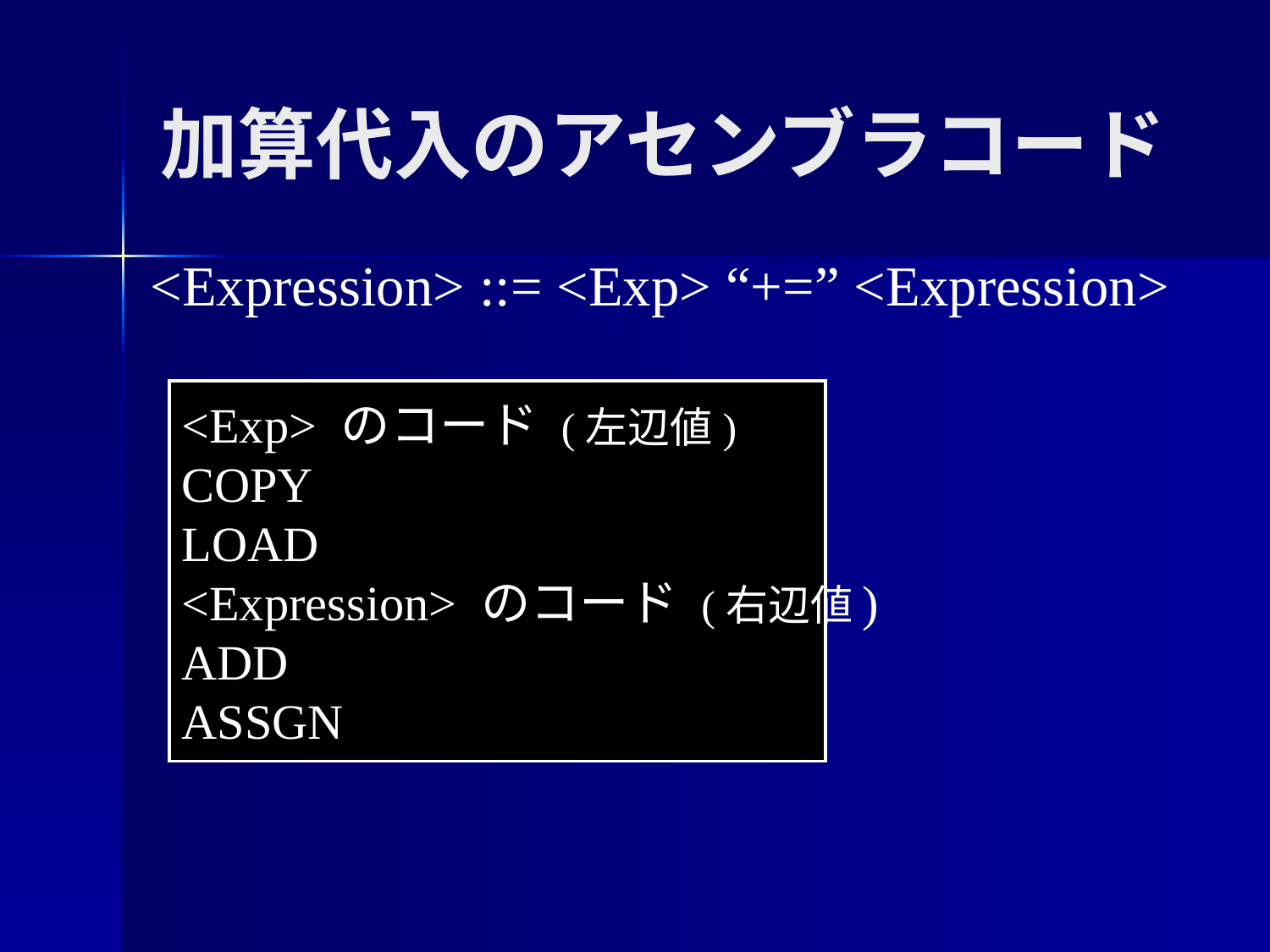

加算代入のアセンブラコード
<Expression> ::= <Exp> “+=” <Expression>
<Exp> のコード (左辺値)
COPY
LOAD
<Expression> のコード (右辺値)
ADD
ASSGN